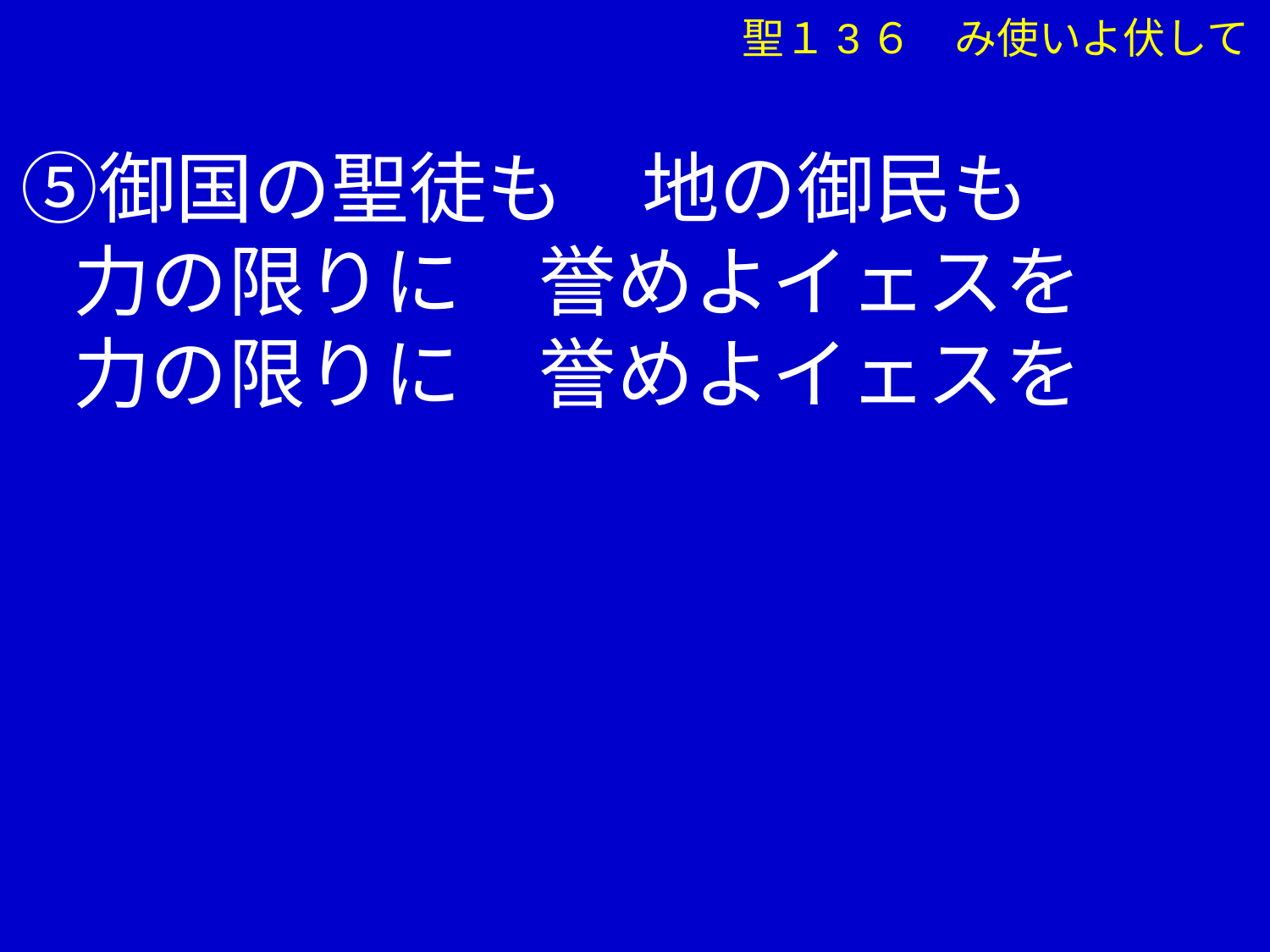

聖１3６　み使いよ伏して

　⑤御国の聖徒も　地の御民も
　   力の限りに　誉めよイェスを
　   力の限りに　誉めよイェスを